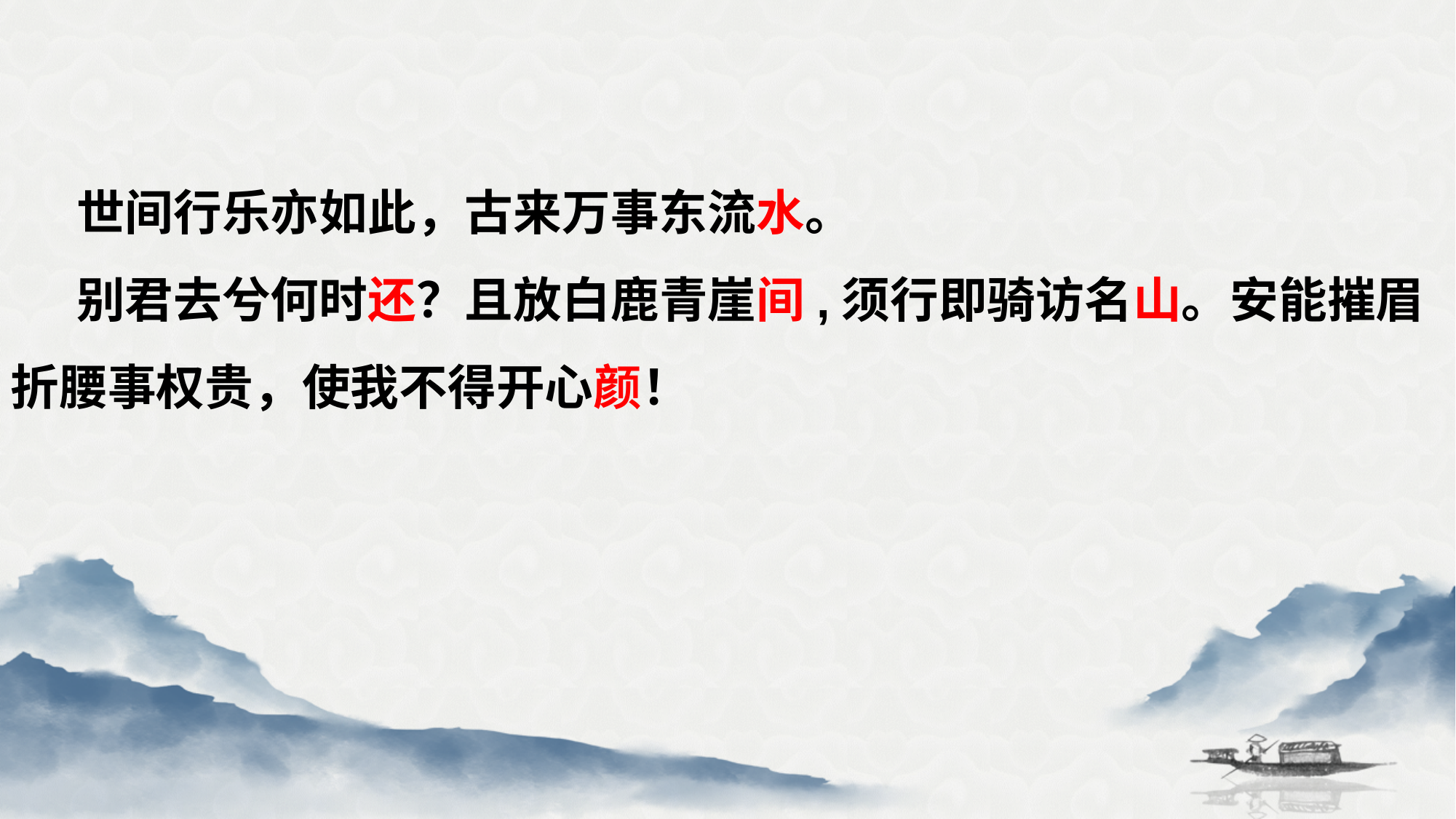

世间行乐亦如此，古来万事东流水。
  别君去兮何时还？且放白鹿青崖间,须行即骑访名山。安能摧眉折腰事权贵，使我不得开心颜！